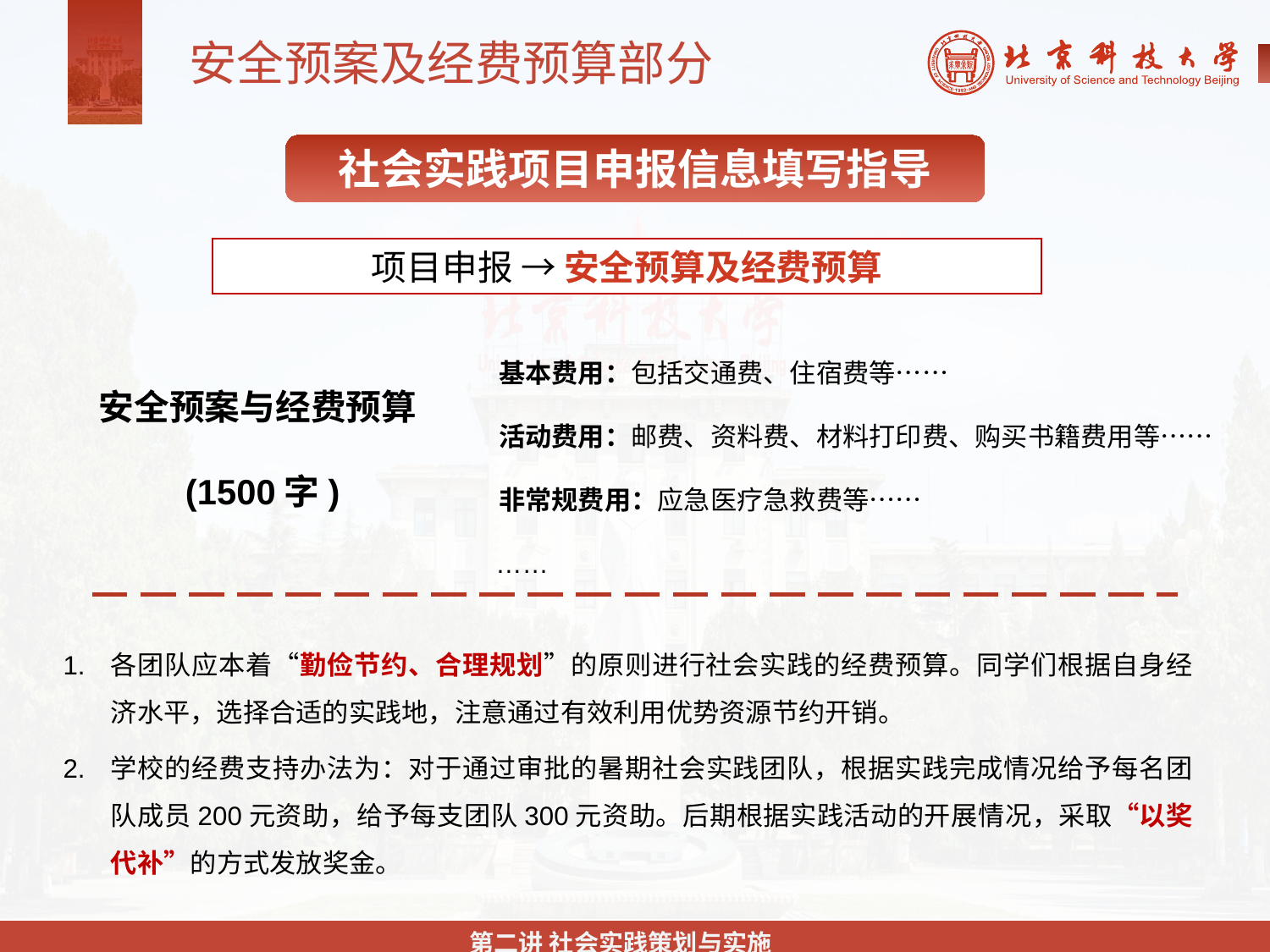

安全预案及经费预算部分
社会实践项目申报信息填写指导
项目申报 → 安全预算及经费预算
  基本费用：包括交通费、住宿费等……
  活动费用：邮费、资料费、材料打印费、购买书籍费用等……
  非常规费用：应急医疗急救费等……
  ……
安全预案与经费预算
 (1500字)
各团队应本着“勤俭节约、合理规划”的原则进行社会实践的经费预算。同学们根据自身经济水平，选择合适的实践地，注意通过有效利用优势资源节约开销。
学校的经费支持办法为：对于通过审批的暑期社会实践团队，根据实践完成情况给予每名团队成员200元资助，给予每支团队300元资助。后期根据实践活动的开展情况，采取“以奖代补”的方式发放奖金。